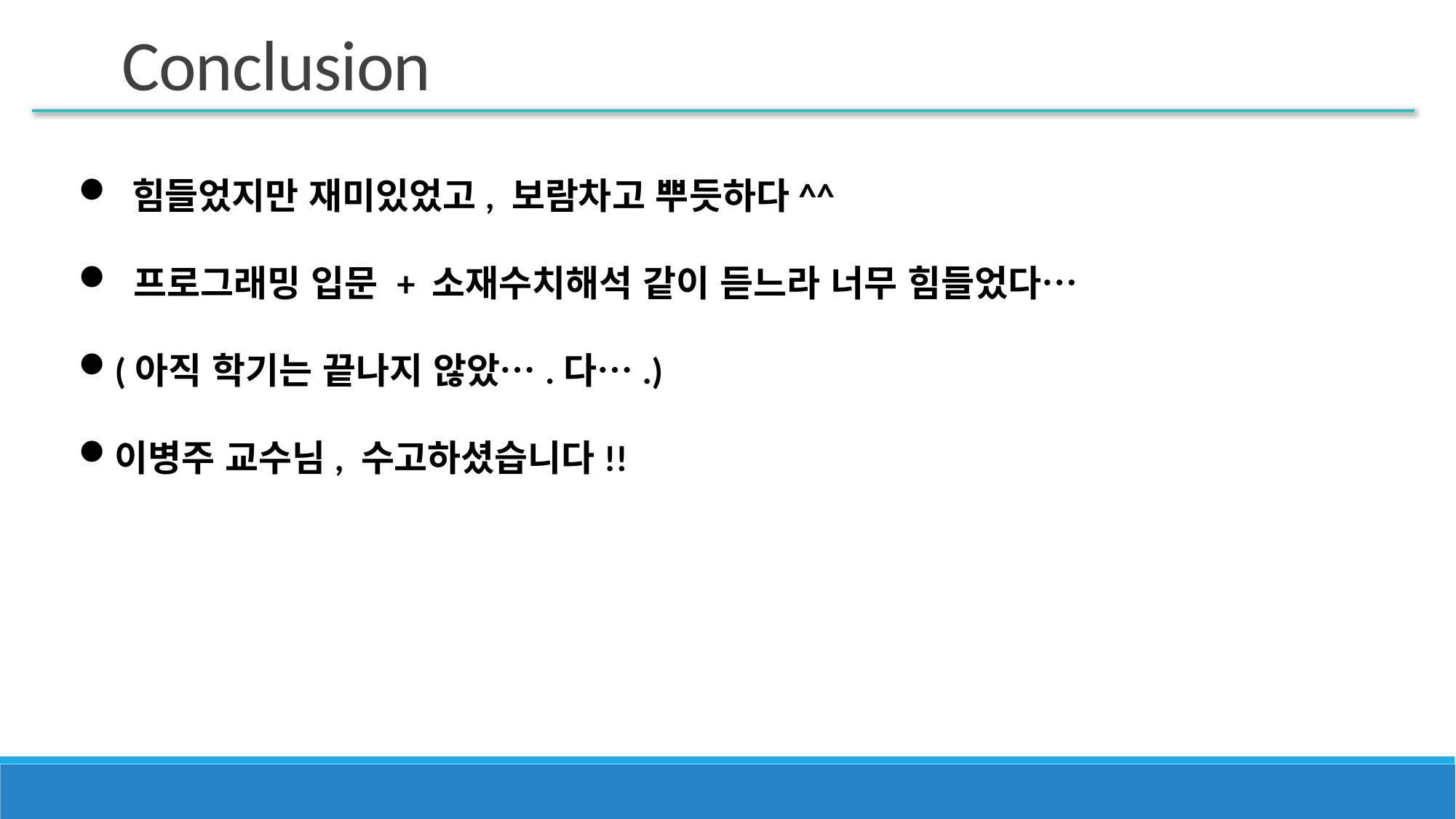

Conclusion
 힘들었지만 재미있었고, 보람차고 뿌듯하다^^

 프로그래밍 입문 + 소재수치해석 같이 듣느라 너무 힘들었다…

(아직 학기는 끝나지 않았….다….)

이병주 교수님, 수고하셨습니다!!